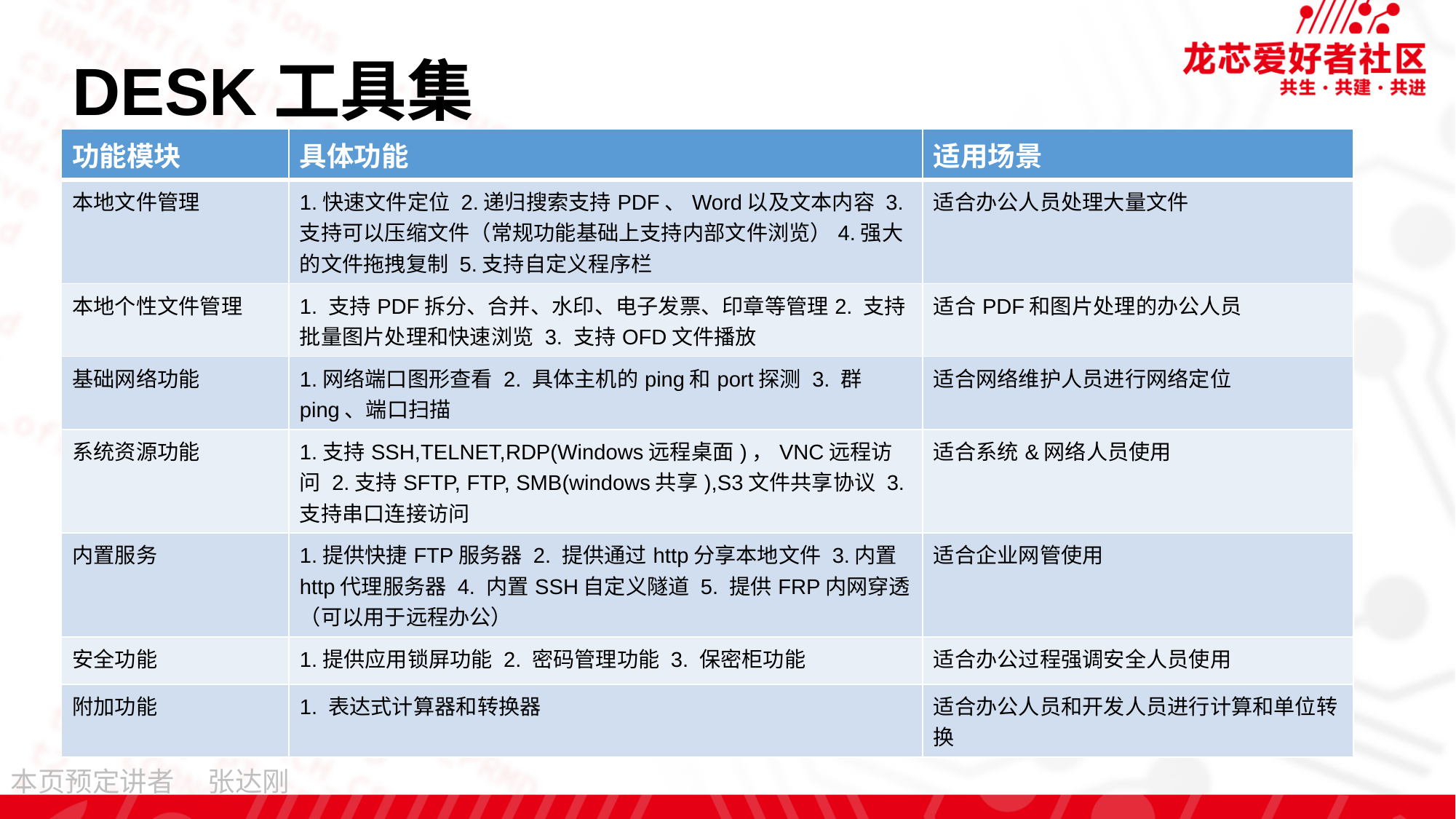

# DESK工具集
| 功能模块 | 具体功能 | 适用场景 |
| --- | --- | --- |
| 本地文件管理 | 1.快速文件定位 2.递归搜索支持PDF、Word以及文本内容 3.支持可以压缩文件（常规功能基础上支持内部文件浏览）4.强大的文件拖拽复制 5.支持自定义程序栏 | 适合办公人员处理大量文件 |
| 本地个性文件管理 | 1. 支持PDF拆分、合并、水印、电子发票、印章等管理2. 支持批量图片处理和快速浏览 3. 支持OFD文件播放 | 适合PDF和图片处理的办公人员 |
| 基础网络功能 | 1.网络端口图形查看 2. 具体主机的ping和port探测 3. 群ping、端口扫描 | 适合网络维护人员进行网络定位 |
| 系统资源功能 | 1.支持SSH,TELNET,RDP(Windows远程桌面)，VNC远程访问 2.支持SFTP, FTP, SMB(windows共享),S3文件共享协议 3.支持串口连接访问 | 适合系统&网络人员使用 |
| 内置服务 | 1.提供快捷FTP服务器 2. 提供通过http分享本地文件 3.内置http代理服务器 4. 内置SSH自定义隧道 5. 提供FRP内网穿透（可以用于远程办公） | 适合企业网管使用 |
| 安全功能 | 1.提供应用锁屏功能 2. 密码管理功能 3. 保密柜功能 | 适合办公过程强调安全人员使用 |
| 附加功能 | 1. 表达式计算器和转换器 | 适合办公人员和开发人员进行计算和单位转换 |
张达刚